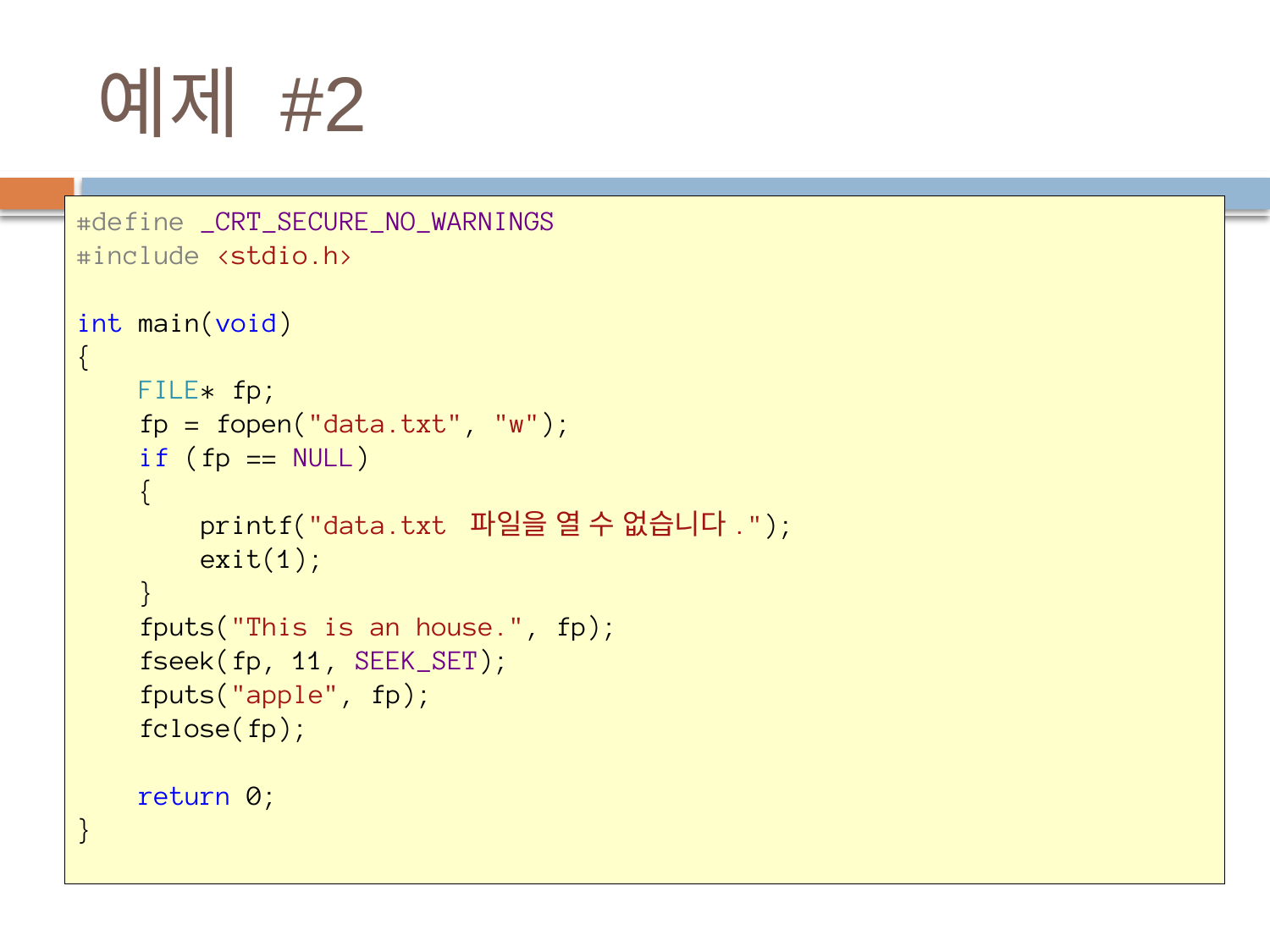

# 예제 #2
#define _CRT_SECURE_NO_WARNINGS
#include <stdio.h>

int main(void)
{
    FILE* fp;
    fp = fopen("data.txt", "w");
    if (fp == NULL)
    {
        printf("data.txt 파일을 열 수 없습니다.");
        exit(1);
    }
    fputs("This is an house.", fp);
    fseek(fp, 11, SEEK_SET);
    fputs("apple", fp);
    fclose(fp);

    return 0;
}